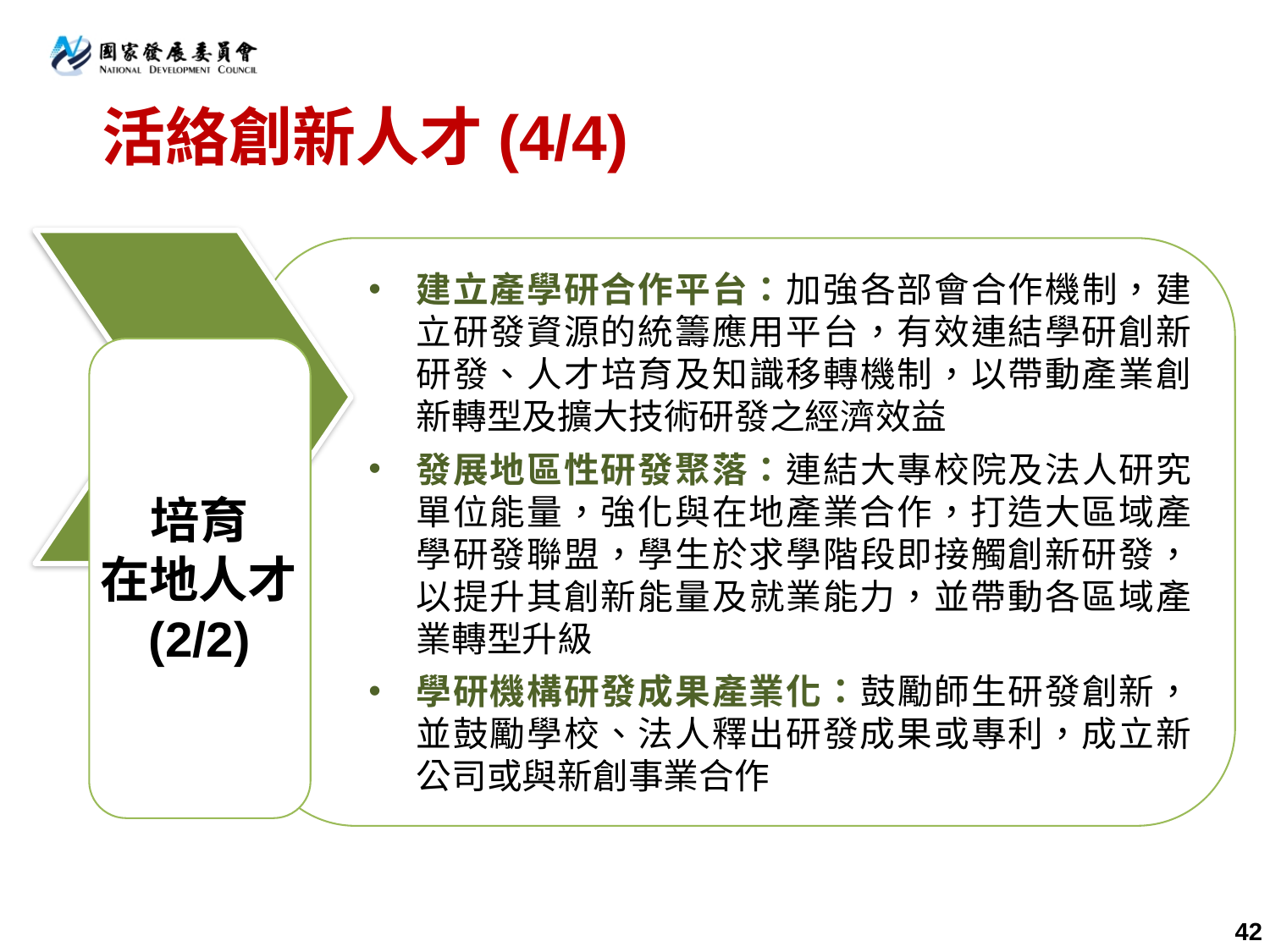

# 活絡創新人才(4/4)

培育
在地人才(2/2)
建立產學研合作平台：加強各部會合作機制，建立研發資源的統籌應用平台，有效連結學研創新研發、人才培育及知識移轉機制，以帶動產業創新轉型及擴大技術研發之經濟效益
發展地區性研發聚落：連結大專校院及法人研究單位能量，強化與在地產業合作，打造大區域產學研發聯盟，學生於求學階段即接觸創新研發，以提升其創新能量及就業能力，並帶動各區域產業轉型升級
學研機構研發成果產業化：鼓勵師生研發創新，並鼓勵學校、法人釋出研發成果或專利，成立新公司或與新創事業合作
42